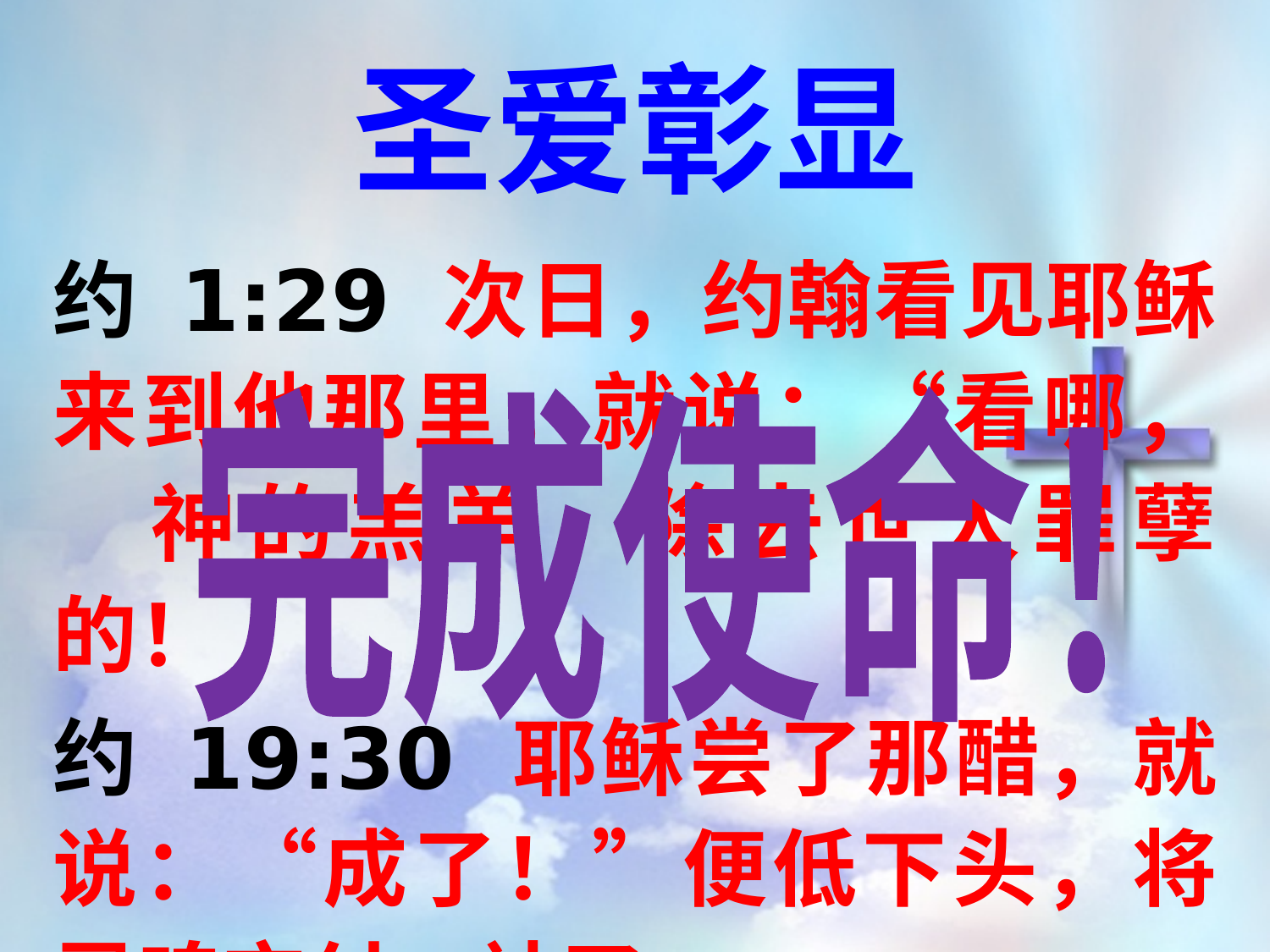

圣爱彰显
约 1:29 次日，约翰看见耶稣来到他那里，就说：“看哪，　神的羔羊，除去世人罪孽的！
约 19:30 耶稣尝了那醋，就说：“成了！”便低下头，将灵魂交付　神了。
完成使命！